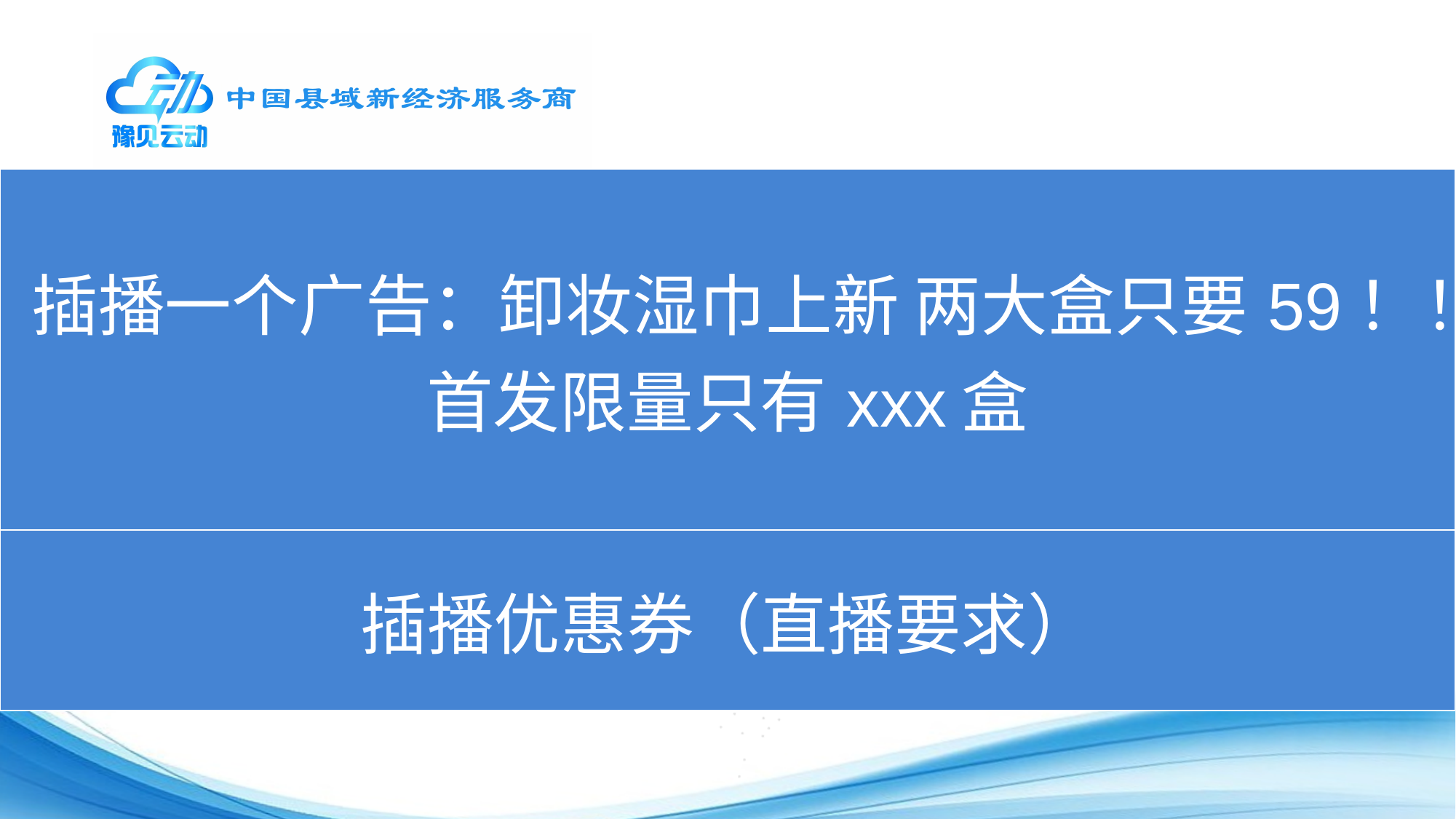

| 插播一个广告：卸妆湿巾上新 两大盒只要59！！首发限量只有xxx盒 |
| --- |
| 插播优惠券（直播要求） |